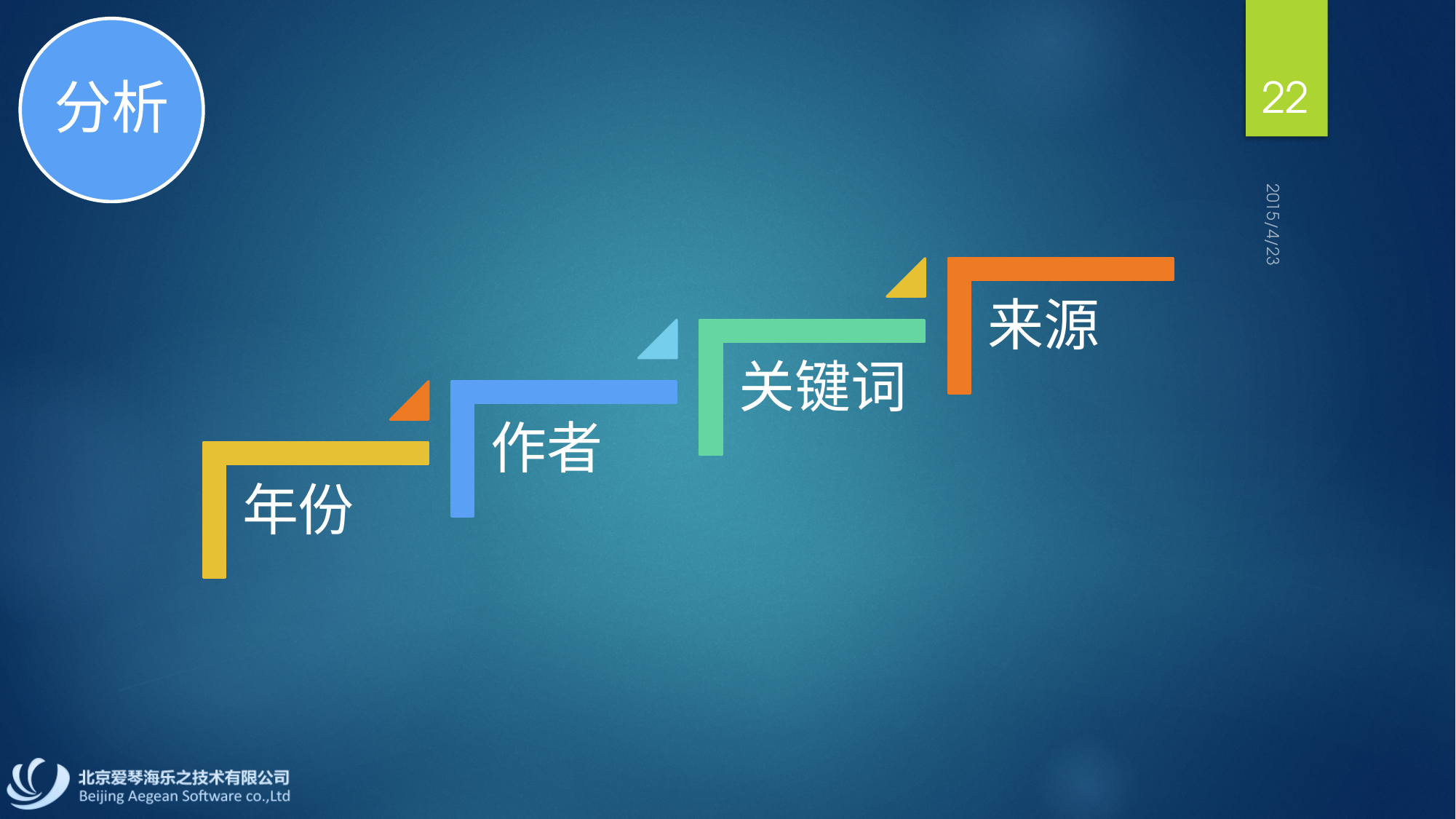

分析
22
年份
作者
关键词
来源
2015/4/23